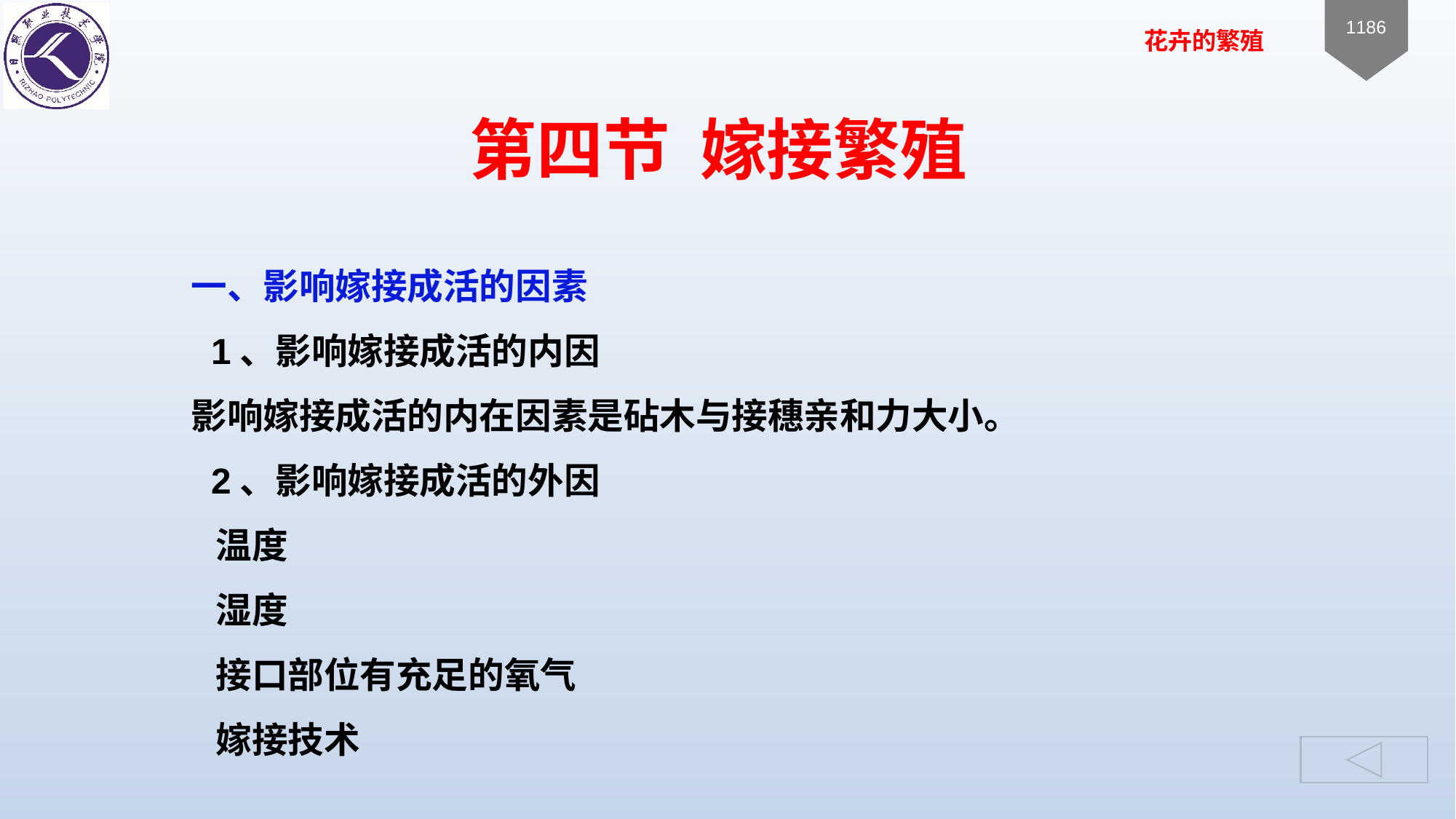

# 第四节  嫁接繁殖
一、影响嫁接成活的因素
  1、影响嫁接成活的内因
影响嫁接成活的内在因素是砧木与接穗亲和力大小。
  2、影响嫁接成活的外因
  温度
  湿度
  接口部位有充足的氧气
  嫁接技术